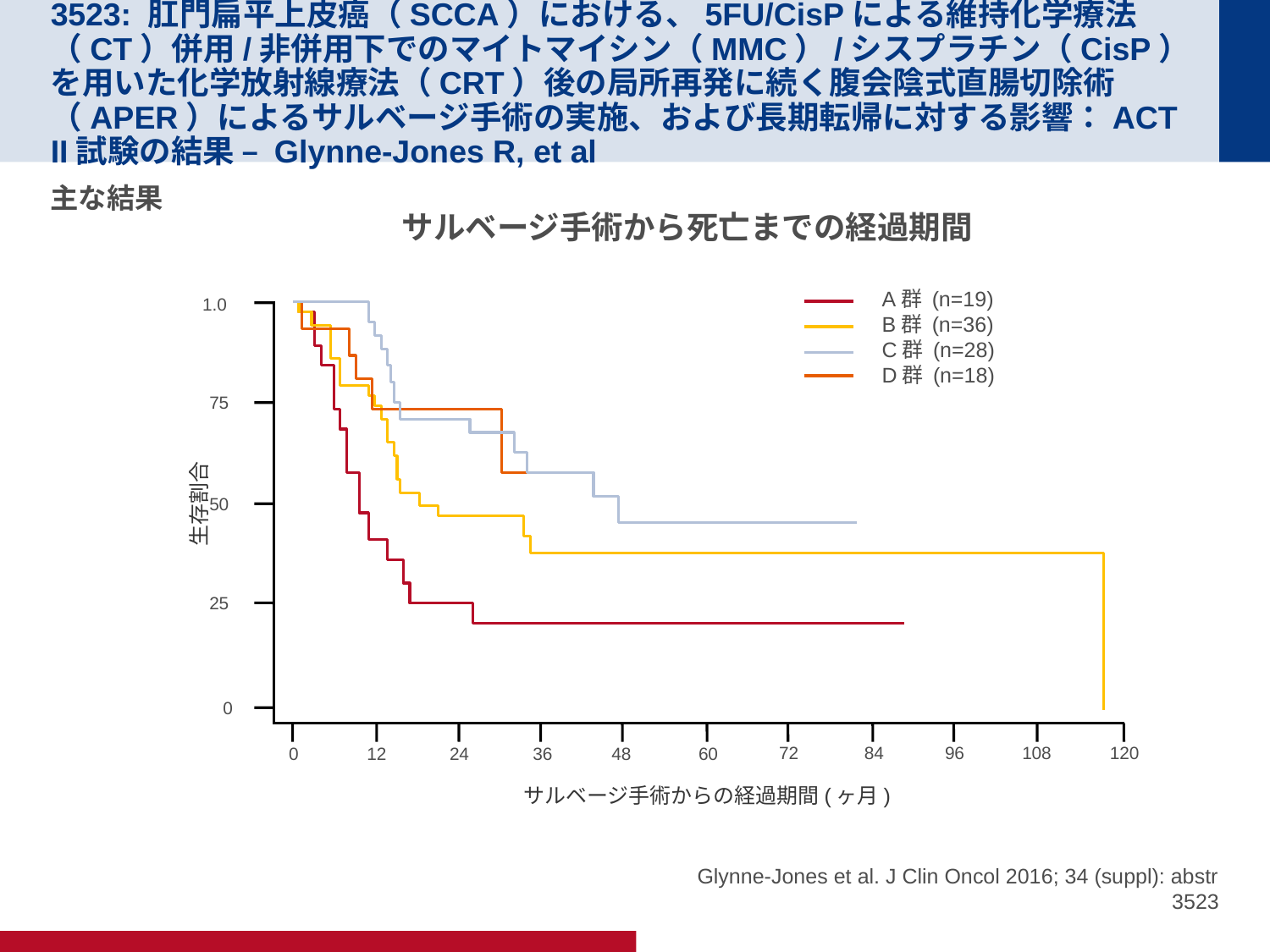

# 3523: 肛門扁平上皮癌（SCCA）における、5FU/CisPによる維持化学療法（CT）併用/非併用下でのマイトマイシン（MMC）/シスプラチン（CisP）を用いた化学放射線療法（CRT）後の局所再発に続く腹会陰式直腸切除術（APER）によるサルベージ手術の実施、および長期転帰に対する影響：ACT II試験の結果 – Glynne-Jones R, et al
主な結果

サルベージ手術から死亡までの経過期間
1.0

75
50
生存割合
25
0
72
84
96
108
120
12
24
36
48
60
0
サルベージ手術からの経過期間(ヶ月)

A群 (n=19)
B群 (n=36)
C群 (n=28)
D群 (n=18)
Glynne-Jones et al. J Clin Oncol 2016; 34 (suppl): abstr 3523